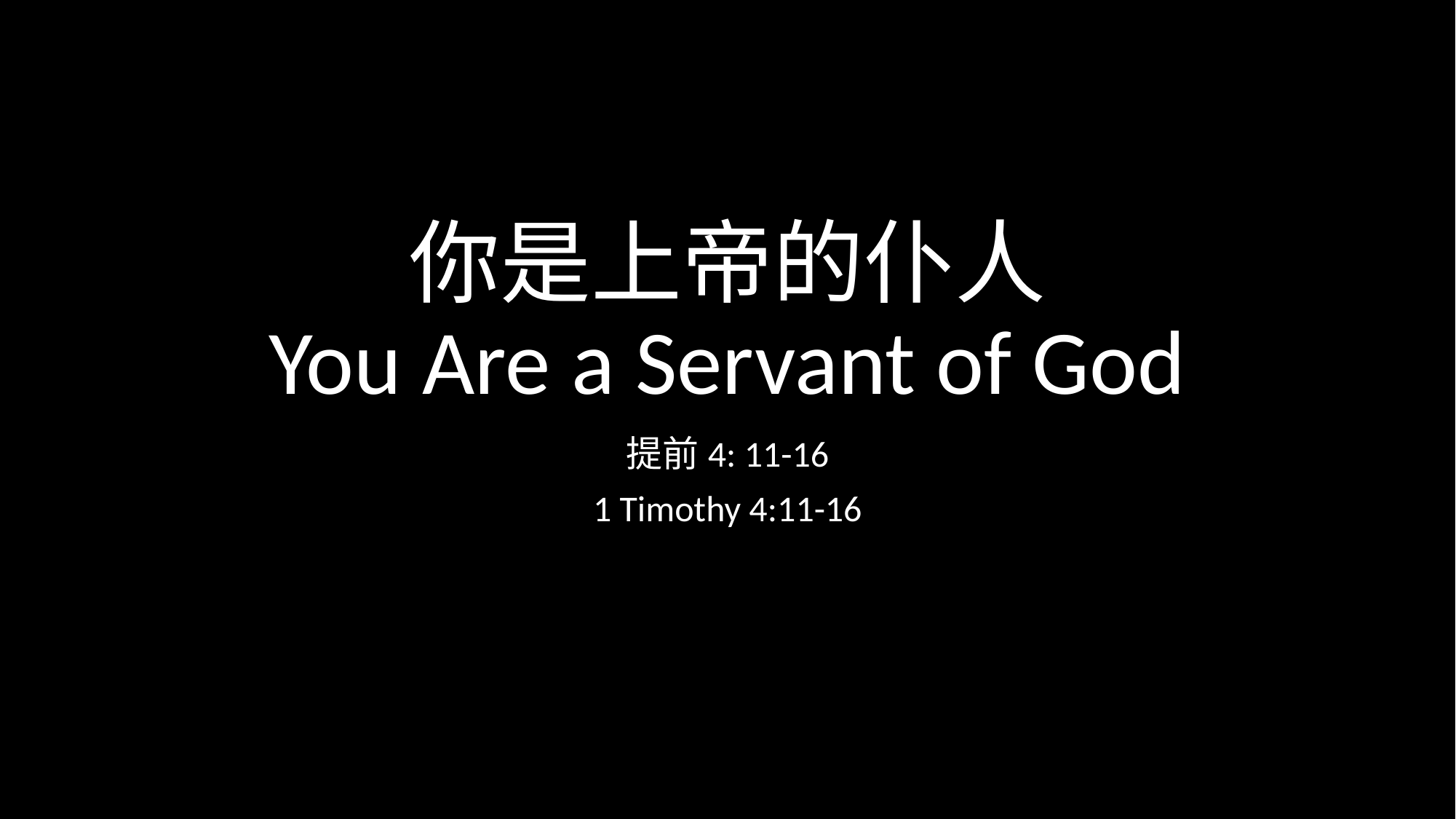

# 你是上帝的仆人 You Are a Servant of God
提前4: 11-16
1 Timothy 4:11-16